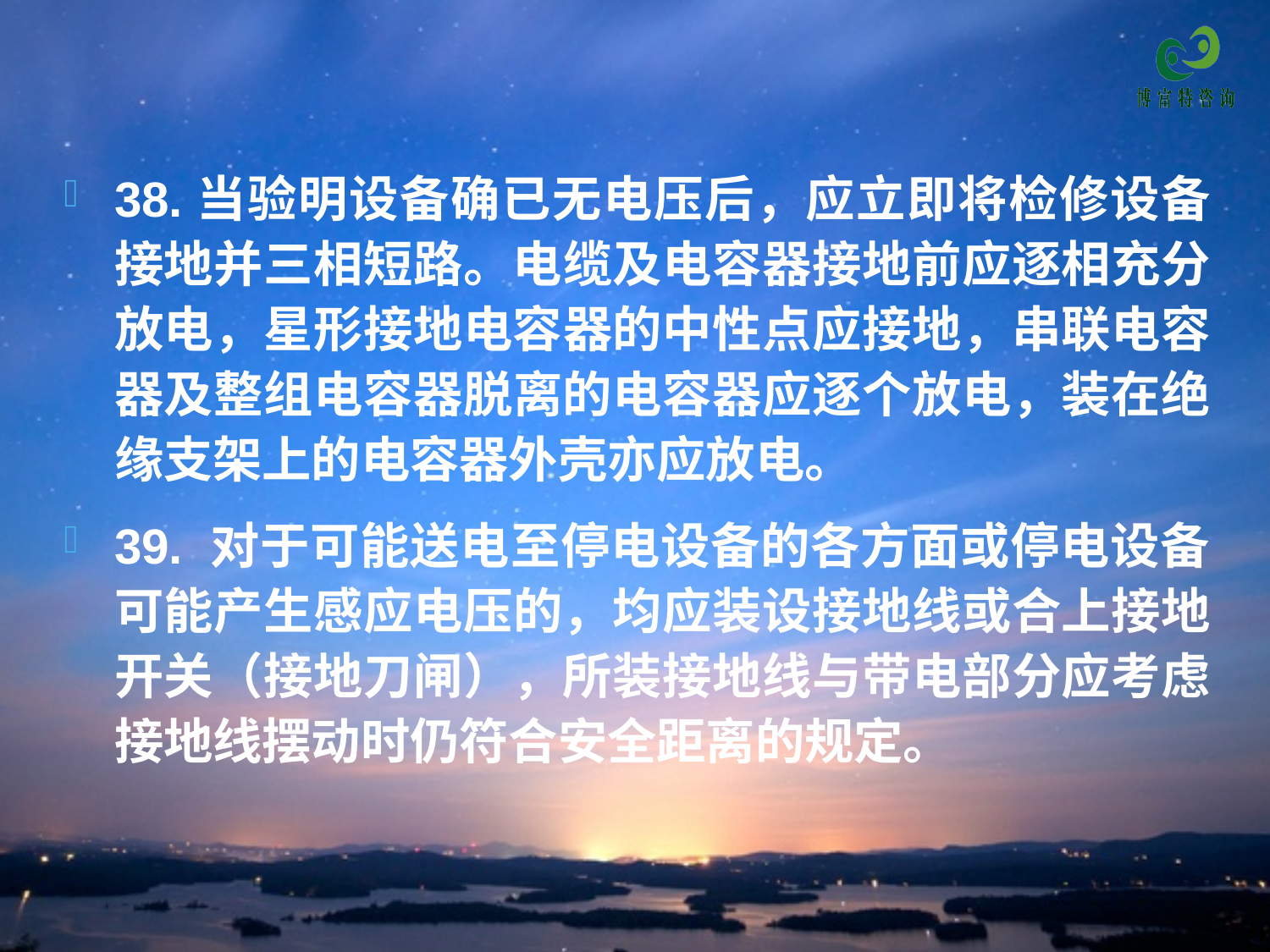

38.当验明设备确已无电压后，应立即将检修设备接地并三相短路。电缆及电容器接地前应逐相充分放电，星形接地电容器的中性点应接地，串联电容器及整组电容器脱离的电容器应逐个放电，装在绝缘支架上的电容器外壳亦应放电。
39. 对于可能送电至停电设备的各方面或停电设备可能产生感应电压的，均应装设接地线或合上接地开关（接地刀闸），所装接地线与带电部分应考虑接地线摆动时仍符合安全距离的规定。